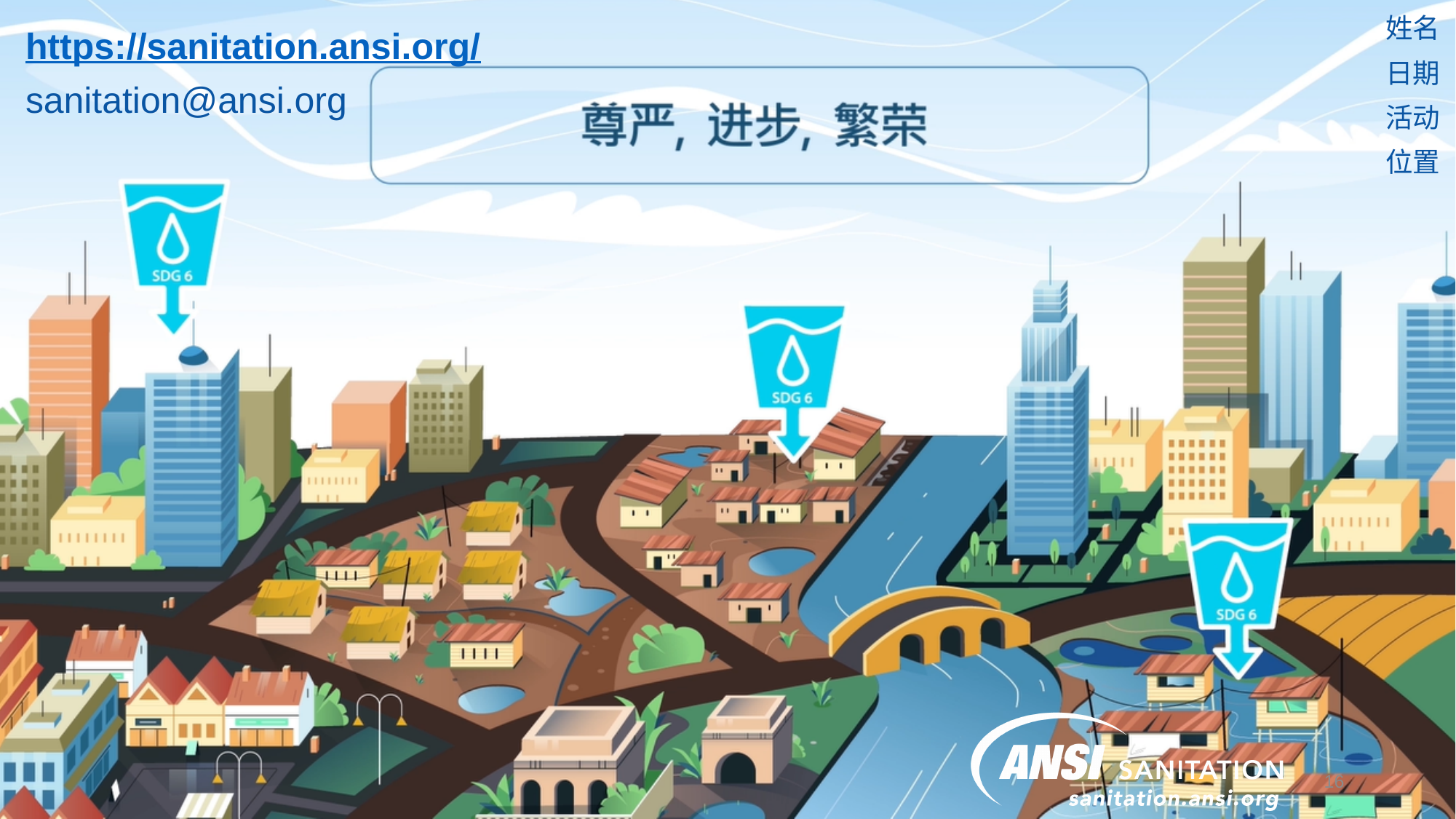

姓名
日期
活动
位置

https://sanitation.ansi.org/
sanitation@ansi.org
16